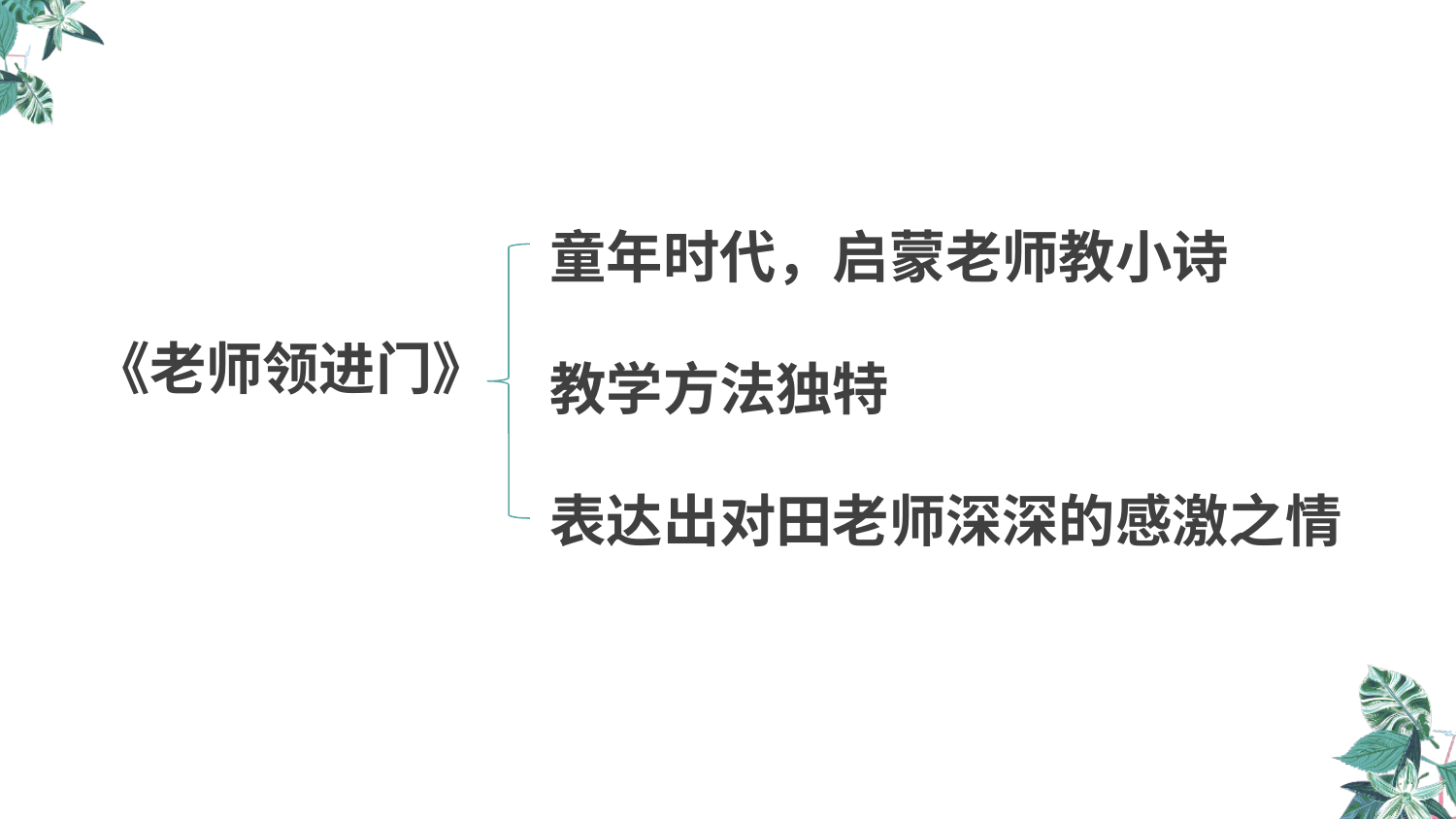

童年时代，启蒙老师教小诗

《老师领进门》
教学方法独特
表达出对田老师深深的感激之情